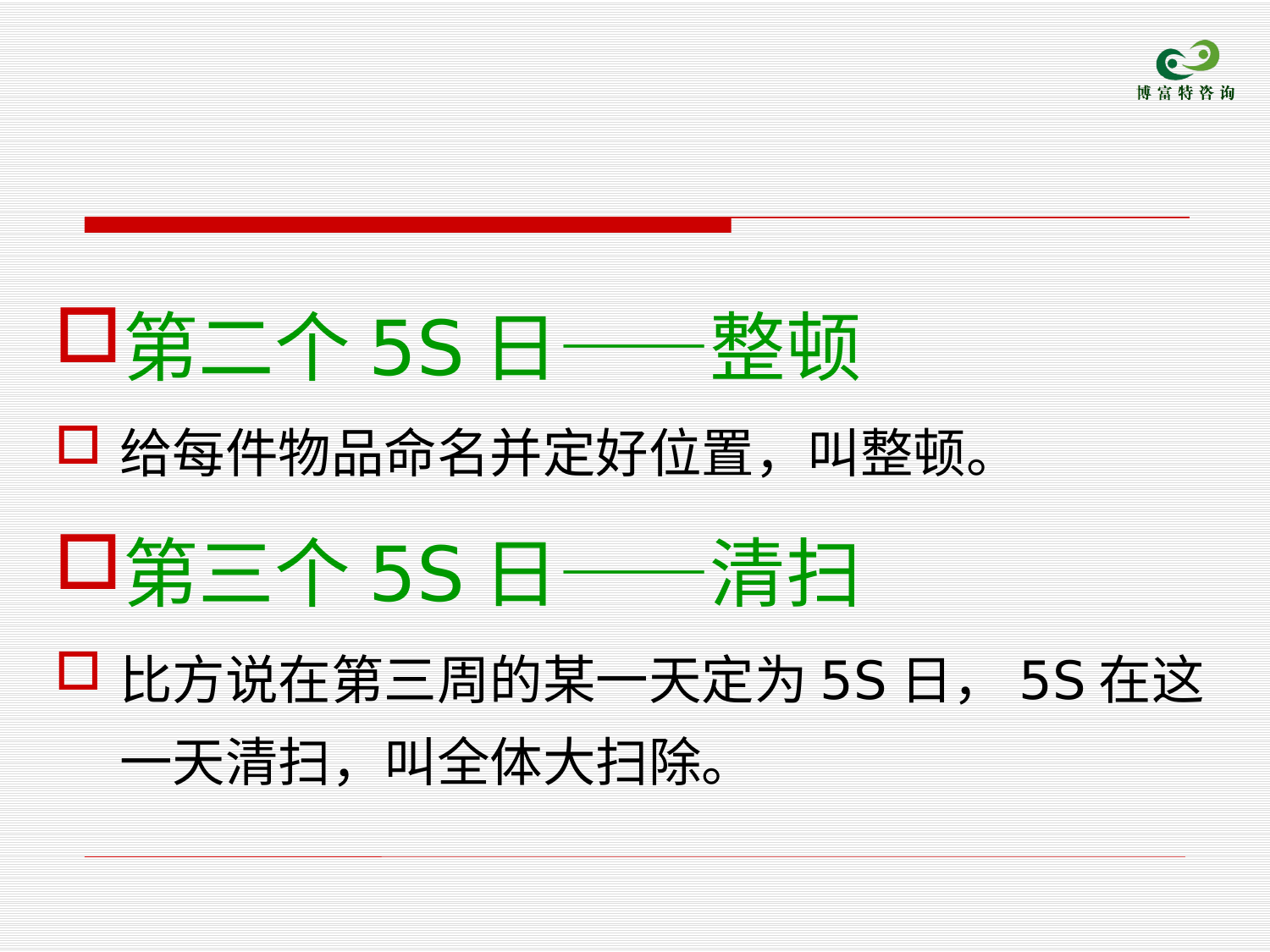

第二个5S日——整顿
给每件物品命名并定好位置，叫整顿。
第三个5S日——清扫
比方说在第三周的某一天定为5S日，5S在这一天清扫，叫全体大扫除。
420